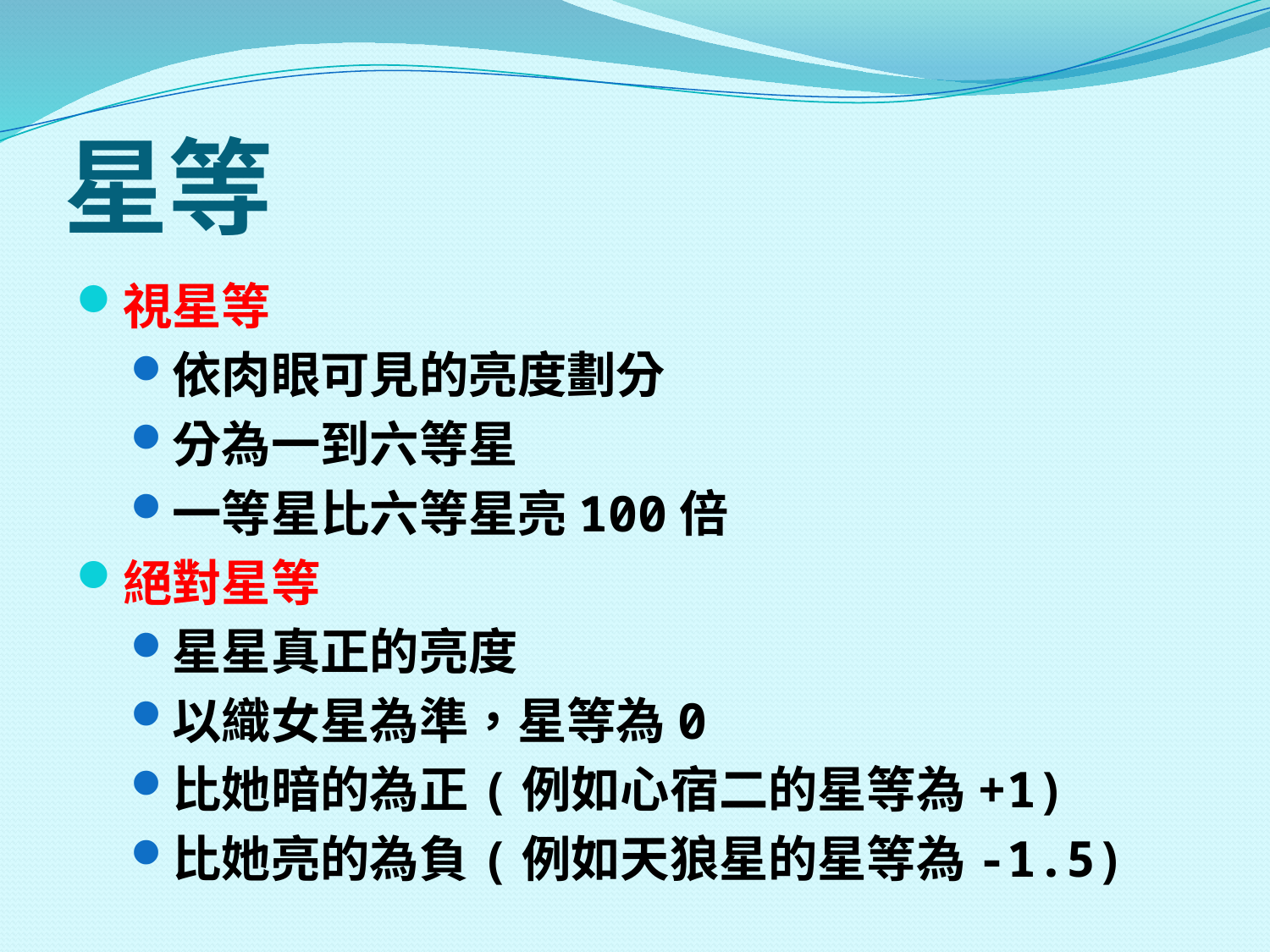

# 星等
視星等
依肉眼可見的亮度劃分
分為一到六等星
一等星比六等星亮100倍
絕對星等
星星真正的亮度
以織女星為準，星等為0
比她暗的為正(例如心宿二的星等為+1)
比她亮的為負(例如天狼星的星等為-1.5)